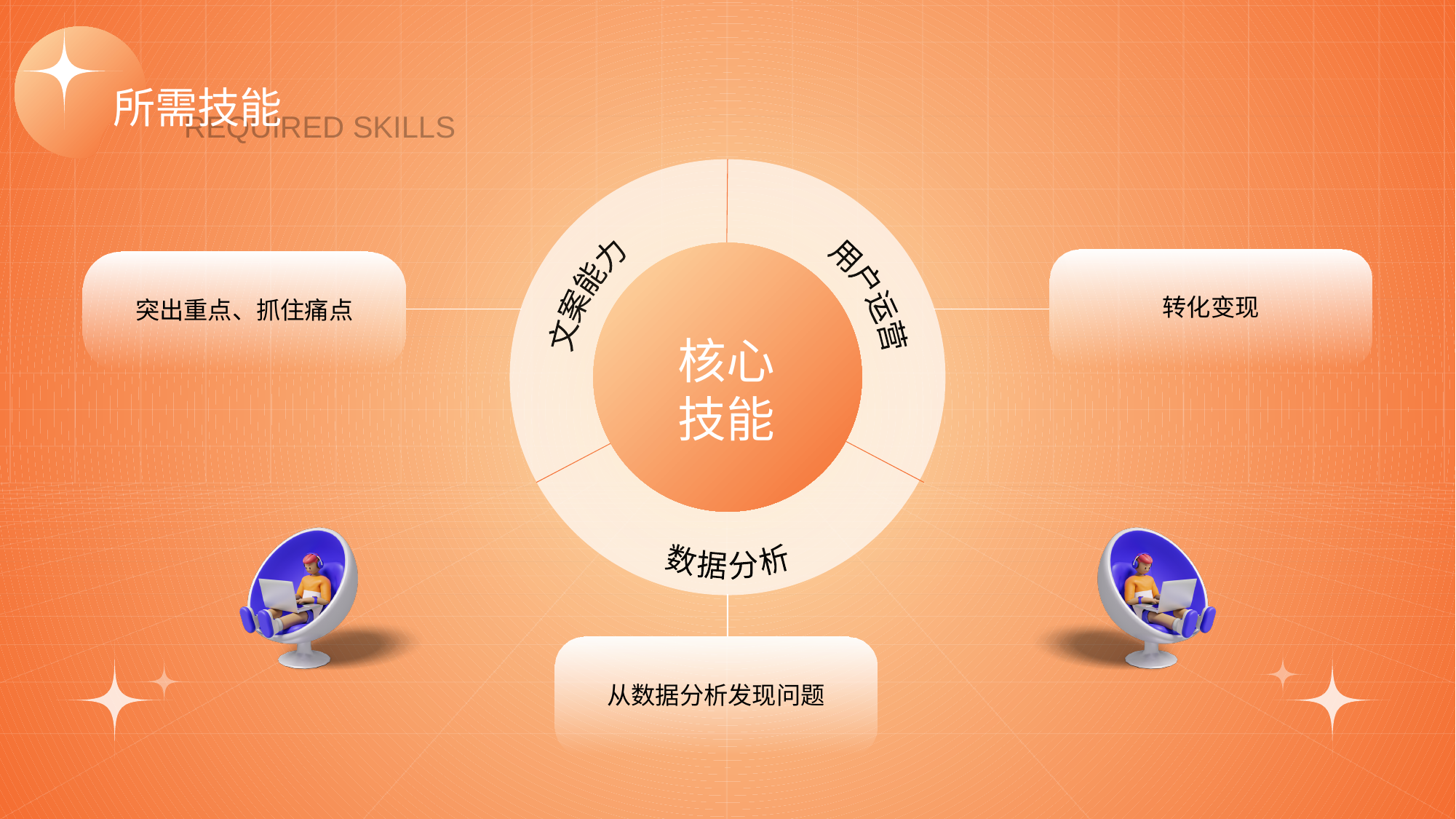

所需技能
REQUIRED SKILLS

数据分析
用户运营
文案能力

核心技能

转化变现

突出重点、抓住痛点

从数据分析发现问题